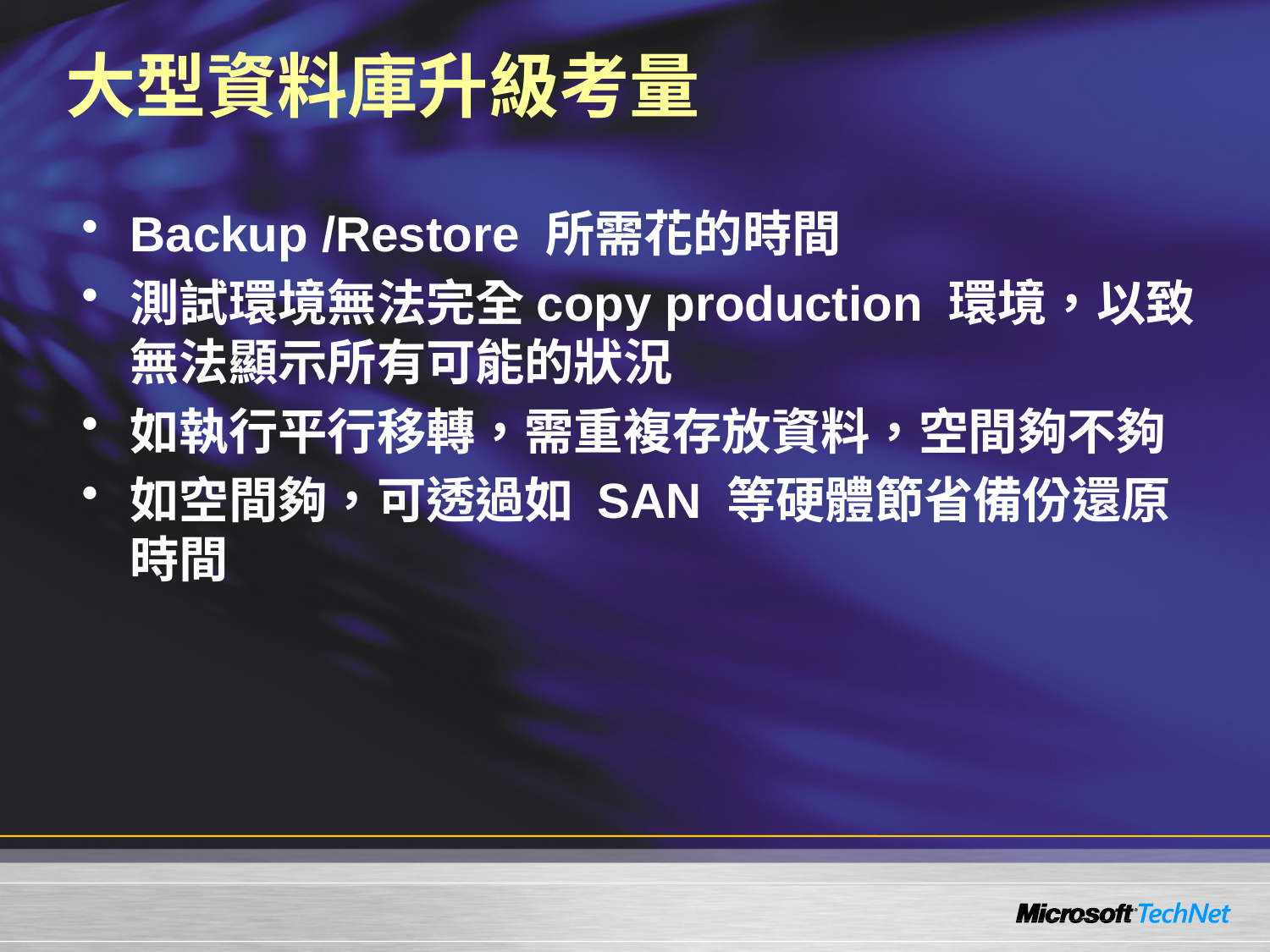

# 大型資料庫升級考量
Backup /Restore 所需花的時間
測試環境無法完全copy production 環境，以致無法顯示所有可能的狀況
如執行平行移轉，需重複存放資料，空間夠不夠
如空間夠，可透過如 SAN 等硬體節省備份還原時間